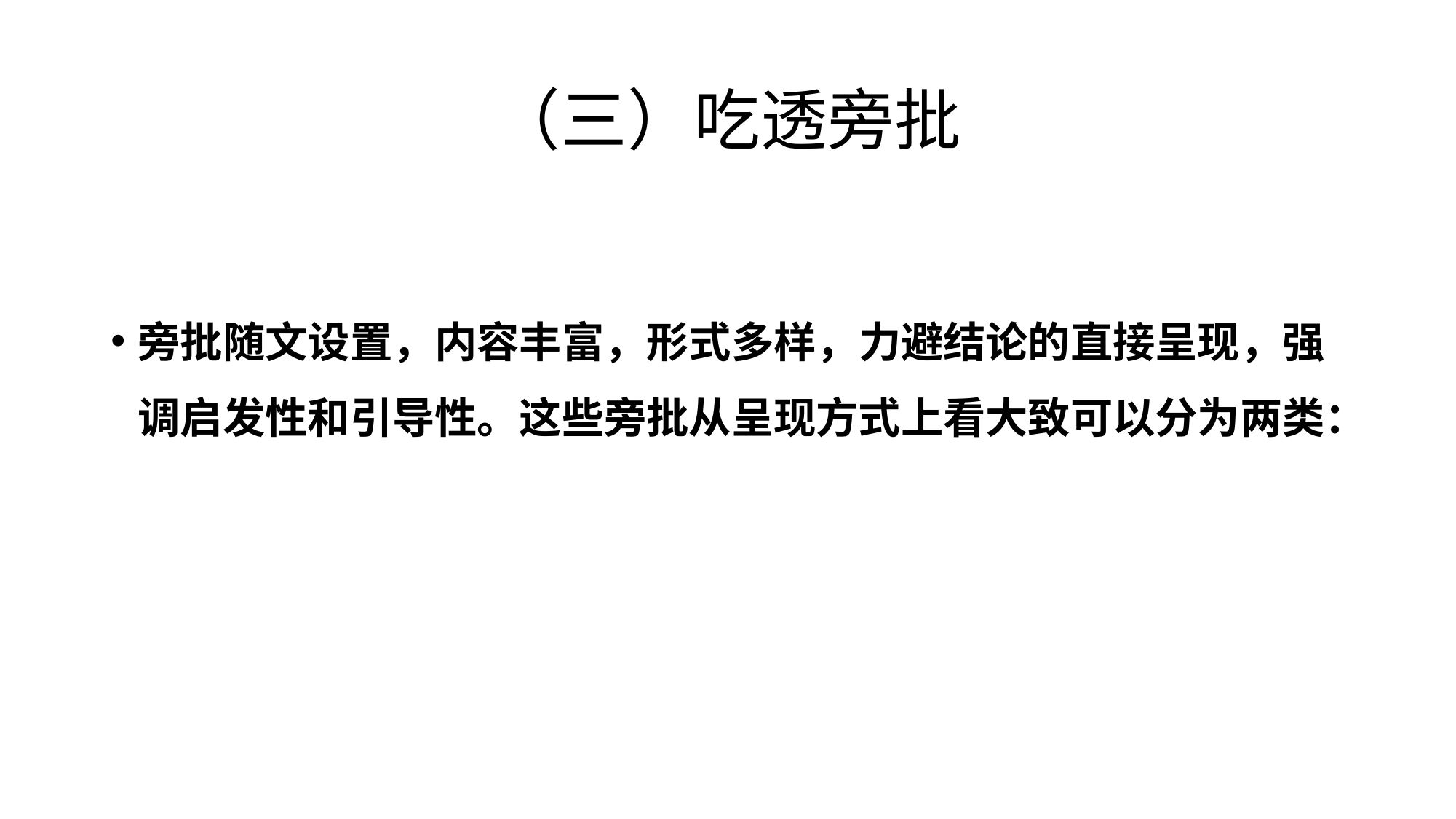

# （三）吃透旁批

旁批随文设置，内容丰富，形式多样，力避结论的直接呈现，强调启发性和引导性。这些旁批从呈现方式上看大致可以分为两类：